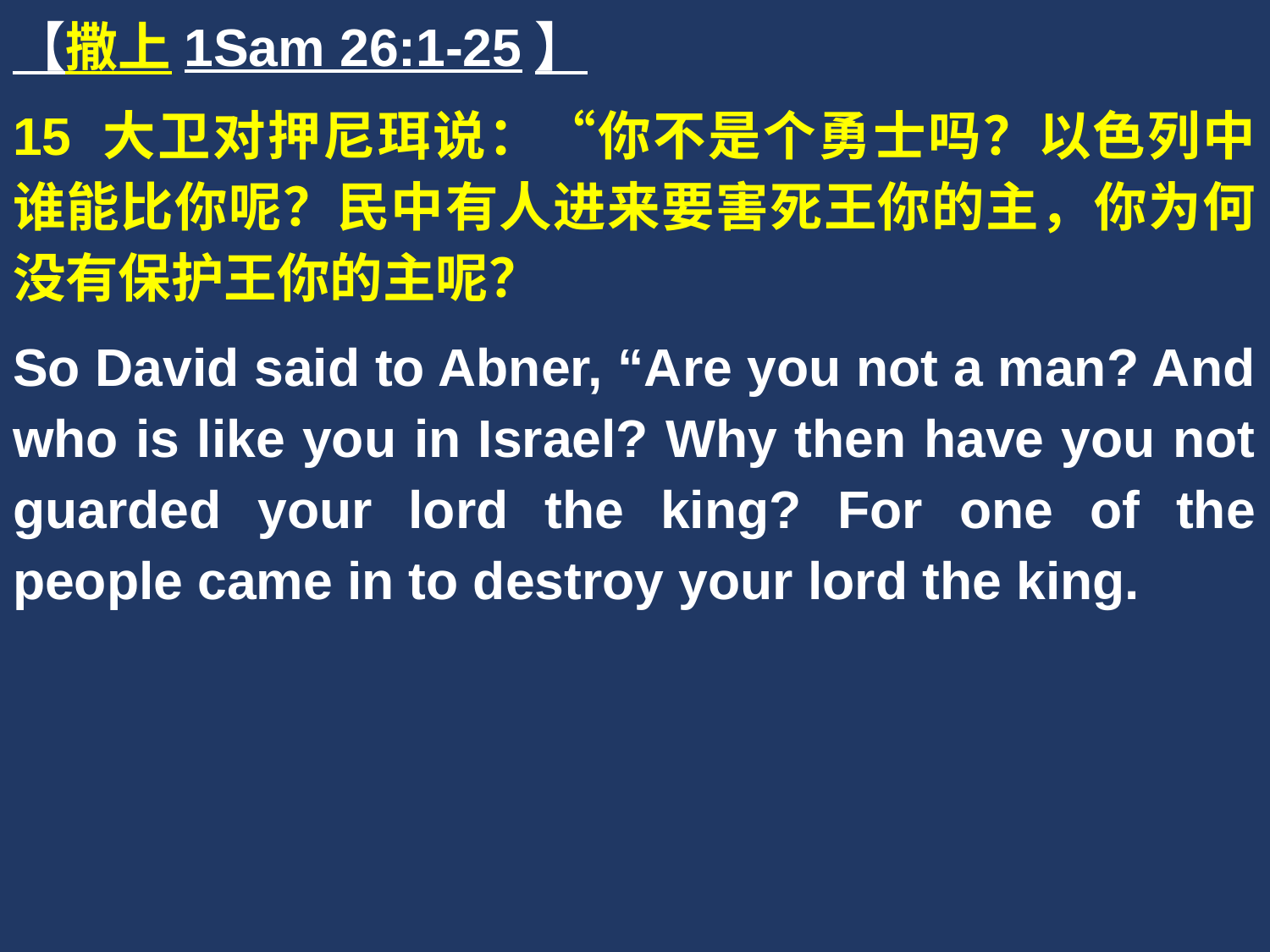

【撒上1Sam 26:1-25】
15 大卫对押尼珥说：“你不是个勇士吗？以色列中谁能比你呢？民中有人进来要害死王你的主，你为何没有保护王你的主呢？
So David said to Abner, “Are you not a man? And who is like you in Israel? Why then have you not guarded your lord the king? For one of the people came in to destroy your lord the king.